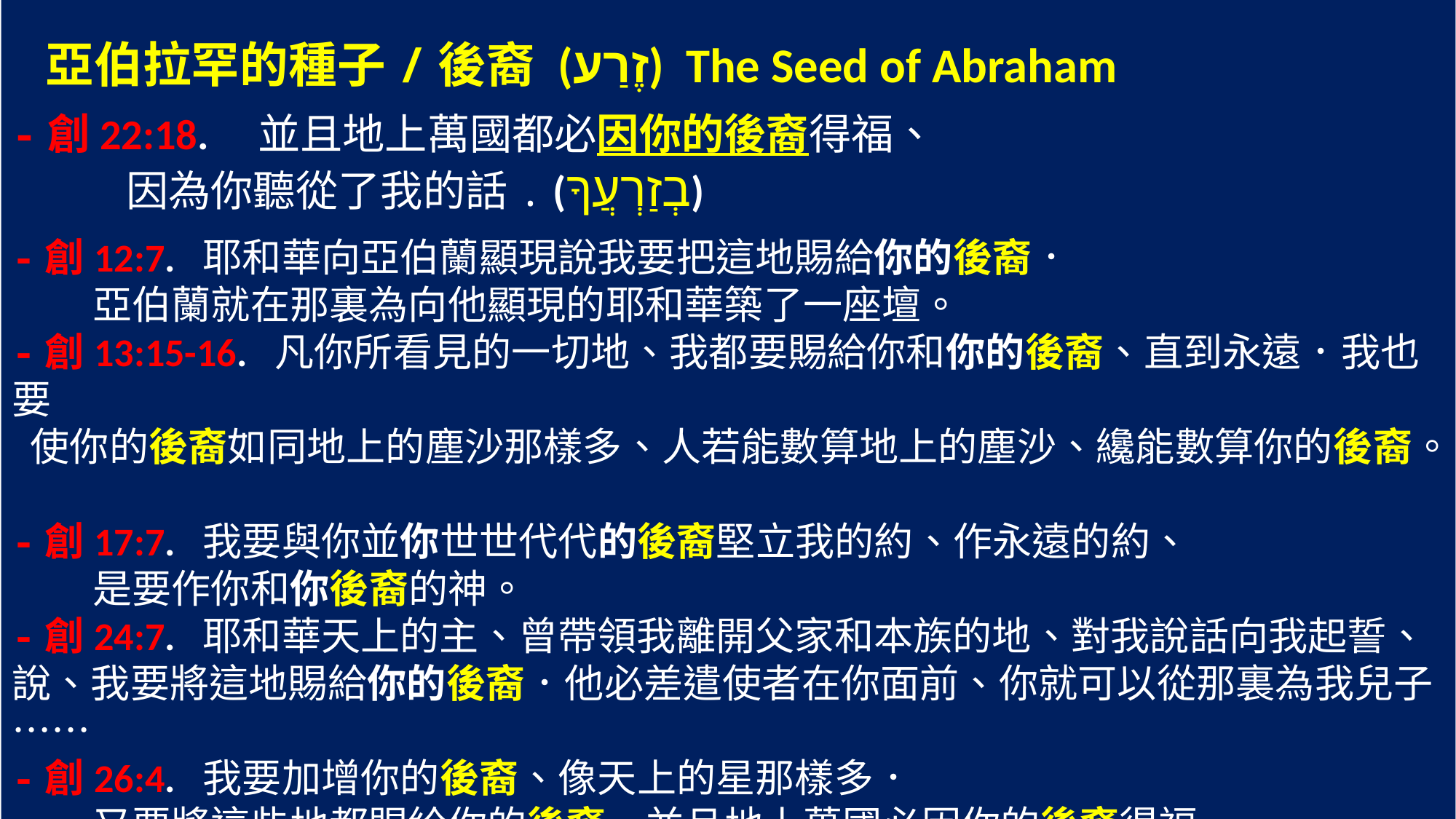

亞伯拉罕的種子/後裔 (זֶרַע)  The Seed of Abraham

-創22:18.    並且地上萬國都必因你的後裔得福、
           因為你聽從了我的話. (‎בְזַרְעֲךָ)

-創12:7.  耶和華向亞伯蘭顯現說我要把這地賜給你的後裔．
        亞伯蘭就在那裏為向他顯現的耶和華築了一座壇。
-創13:15-16.  凡你所看見的一切地、我都要賜給你和你的後裔、直到永遠．我也要
 使你的後裔如同地上的塵沙那樣多、人若能數算地上的塵沙、纔能數算你的後裔。
-創17:7.  我要與你並你世世代代的後裔堅立我的約、作永遠的約、
        是要作你和你後裔的神。
-創24:7.  耶和華天上的主、曾帶領我離開父家和本族的地、對我說話向我起誓、說、我要將這地賜給你的後裔．他必差遣使者在你面前、你就可以從那裏為我兒子……
-創26:4.  我要加增你的後裔、像天上的星那樣多．
        又要將這些地都賜給你的後裔．並且地上萬國必因你的後裔得福．